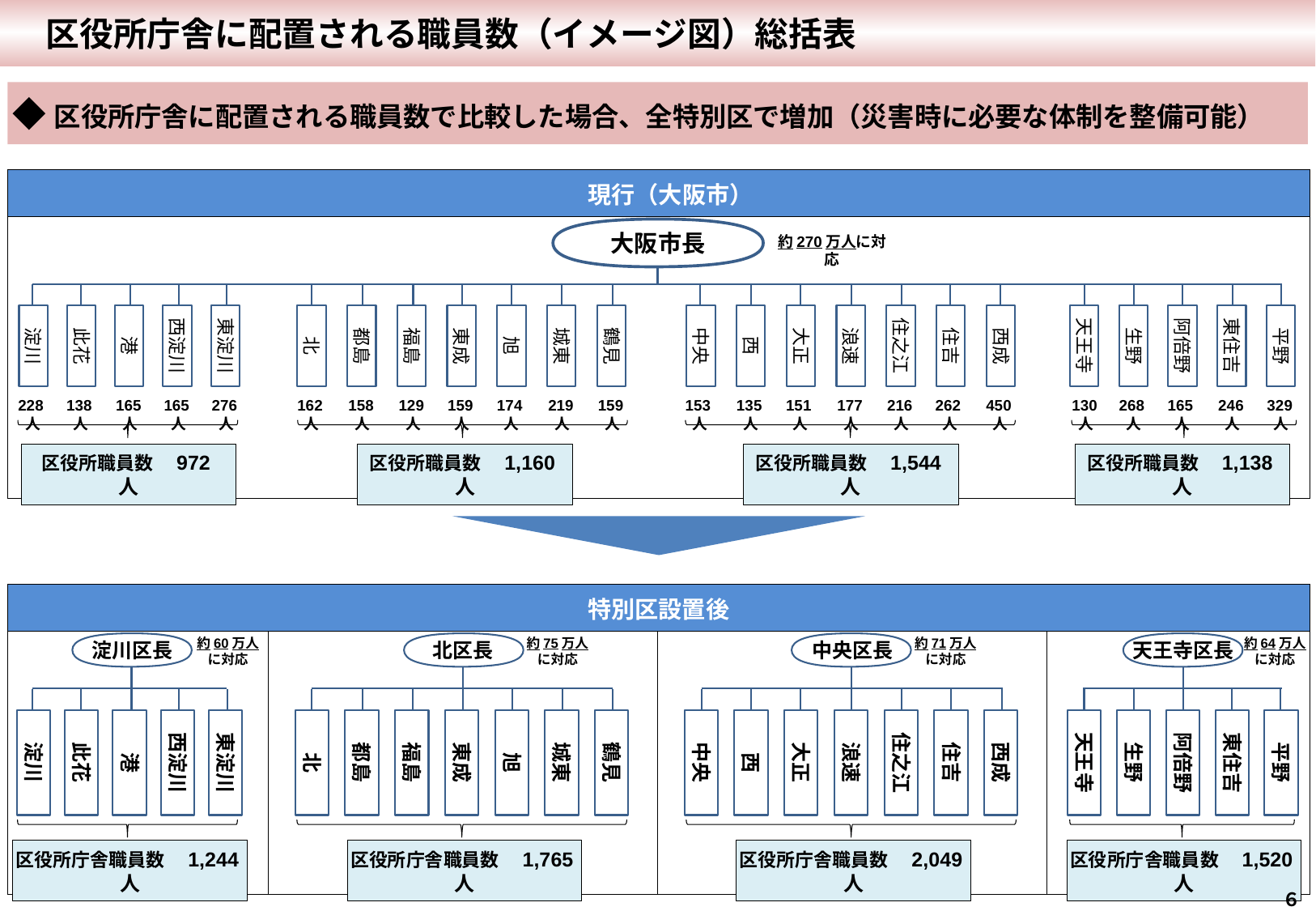

区役所庁舎に配置される職員数（イメージ図）総括表
◆区役所庁舎に配置される職員数で比較した場合、全特別区で増加（災害時に必要な体制を整備可能）
| 現行（大阪市） |  |  |  |
| --- | --- | --- | --- |
|  |  |  |  |
|  |  |  |  |
| 特別区設置後 |  |  |  |
|  |  |  |  |

大阪市長
約270万人に対応

淀川
此花
港
西淀川
東淀川
北
都島
福島
東成
旭
城東
鶴見
中央
西
大正
浪速
住之江
住吉
西成
天王寺
生野
阿倍野
東住吉
平野

228人
138人
165人
165人
276人
162人
158人
129人
159人
174人
219人
159人
153人
135人
151人
177人
216人
262人
450人
130人
268人
165人
246人
329人
区役所職員数　972人
区役所職員数　1,160人
区役所職員数　1,544人
区役所職員数　1,138人

約60万人
に対応
約75万人
に対応
約71万人
に対応
約64万人
に対応
淀川区長
北区長
中央区長
天王寺区長

淀川
此花
港
西淀川
東淀川
北
都島
福島
東成
旭
城東
鶴見
中央
西
大正
浪速
住之江
住吉
西成
天王寺
生野
阿倍野
東住吉
平野

区役所庁舎職員数　1,244人
区役所庁舎職員数　1,765人
区役所庁舎職員数　2,049人
区役所庁舎職員数　1,520人
 ６